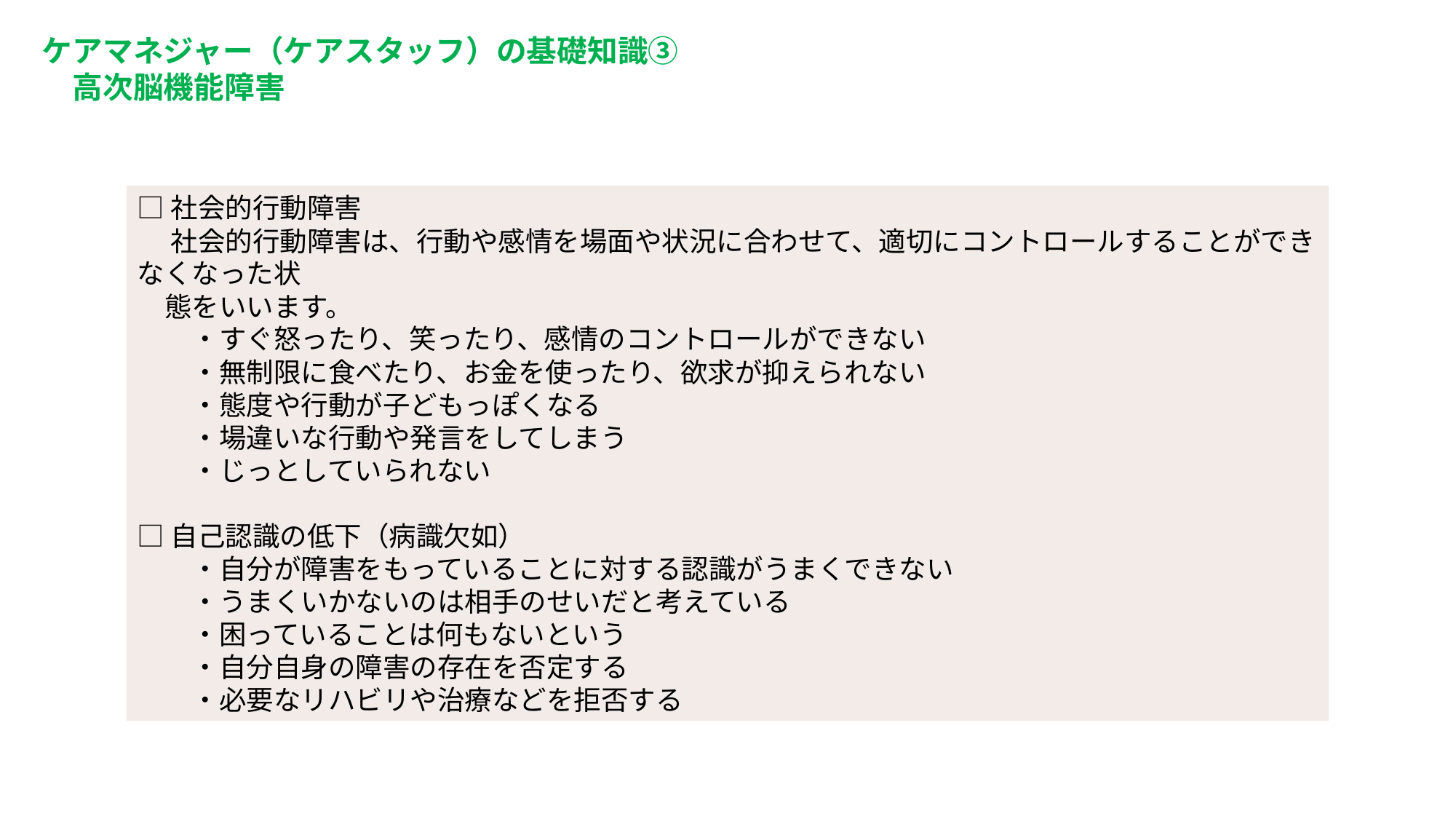

ケアマネジャー（ケアスタッフ）の基礎知識③
　高次脳機能障害
□社会的行動障害
　 社会的行動障害は、行動や感情を場面や状況に合わせて、適切にコントロールすることができなくなった状
　態をいいます。
　　・すぐ怒ったり、笑ったり、感情のコントロールができない
　　・無制限に食べたり、お金を使ったり、欲求が抑えられない
　　・態度や行動が子どもっぽくなる
　　・場違いな行動や発言をしてしまう
　　・じっとしていられない

□自己認識の低下（病識欠如）
　　・自分が障害をもっていることに対する認識がうまくできない
　　・うまくいかないのは相手のせいだと考えている
　　・困っていることは何もないという
　　・自分自身の障害の存在を否定する
　　・必要なリハビリや治療などを拒否する